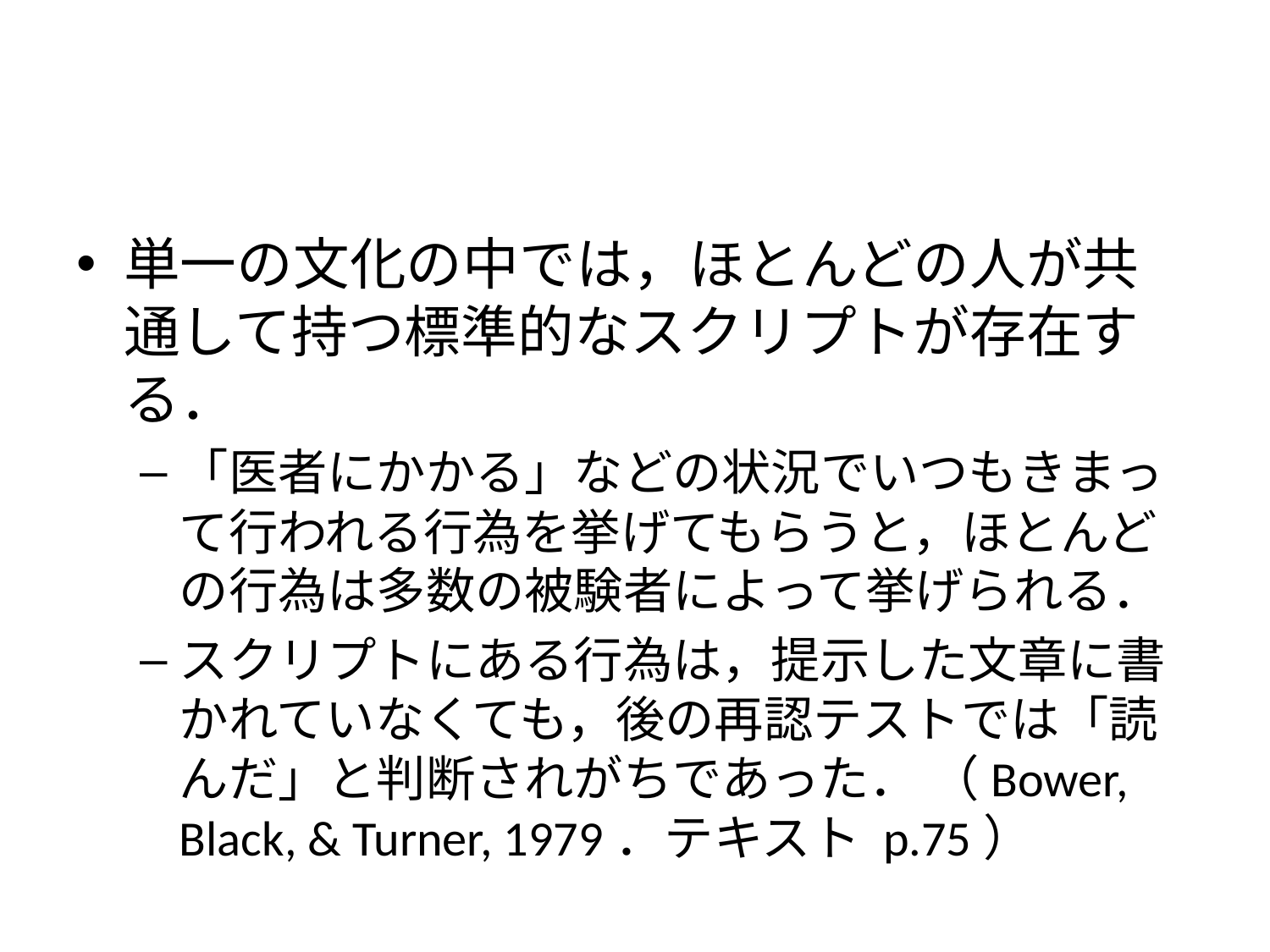

#
単一の文化の中では，ほとんどの人が共通して持つ標準的なスクリプトが存在する．
「医者にかかる」などの状況でいつもきまって行われる行為を挙げてもらうと，ほとんどの行為は多数の被験者によって挙げられる．
スクリプトにある行為は，提示した文章に書かれていなくても，後の再認テストでは「読んだ」と判断されがちであった． （Bower, Black, & Turner, 1979．テキスト p.75）